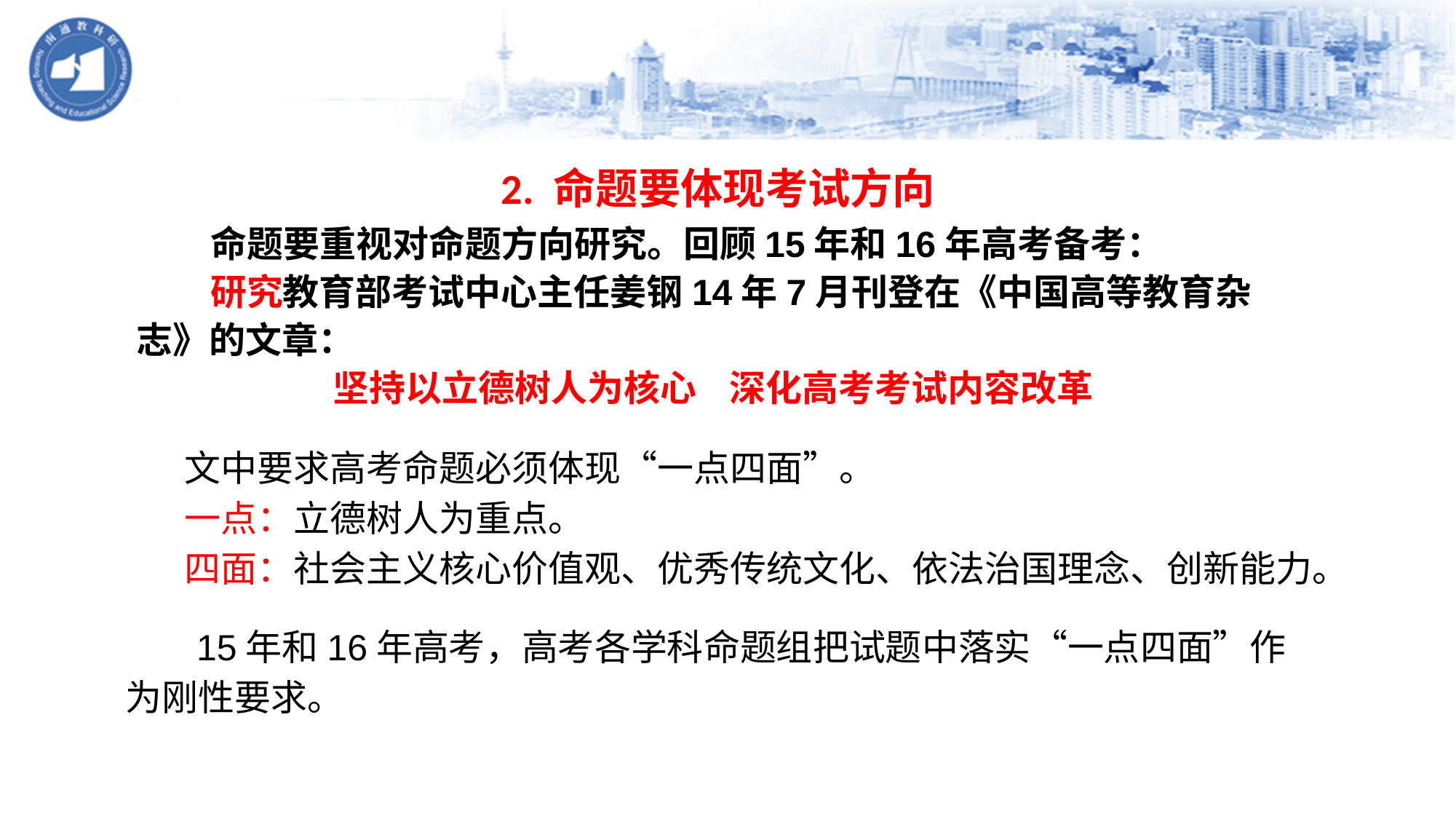

2. 命题要体现考试方向
        命题要重视对命题方向研究。回顾15年和16年高考备考：
        研究教育部考试中心主任姜钢14年7月刊登在《中国高等教育杂志》的文章：
坚持以立德树人为核心    深化高考考试内容改革

       文中要求高考命题必须体现“一点四面”。
       一点：立德树人为重点。
       四面：社会主义核心价值观、优秀传统文化、依法治国理念、创新能力。
       15年和16年高考，高考各学科命题组把试题中落实“一点四面”作为刚性要求。